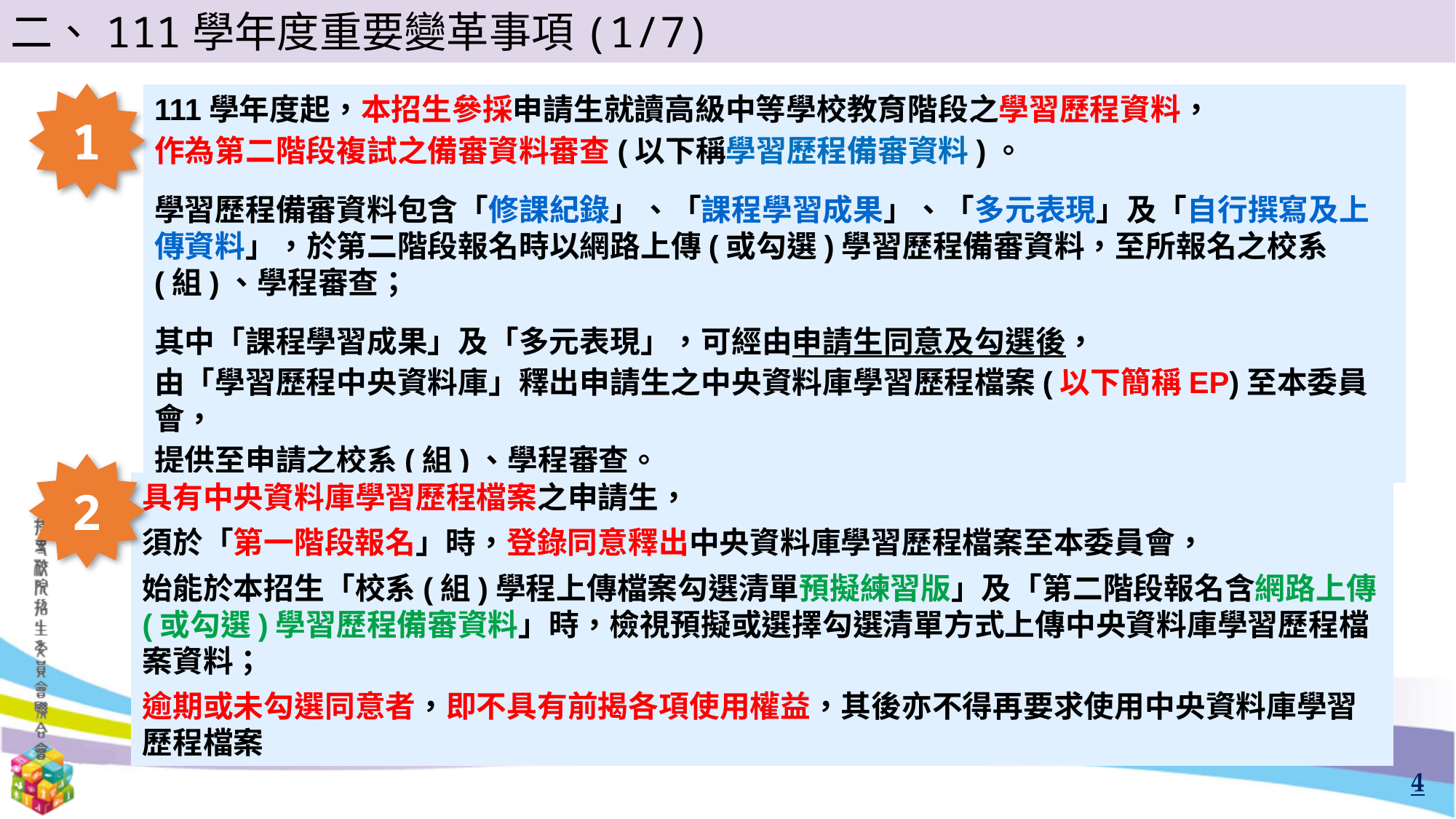

二、111學年度重要變革事項(1/7)
1
111學年度起，本招生參採申請生就讀高級中等學校教育階段之學習歷程資料，
作為第二階段複試之備審資料審查(以下稱學習歷程備審資料)。
學習歷程備審資料包含「修課紀錄」、「課程學習成果」、「多元表現」及「自行撰寫及上傳資料」，於第二階段報名時以網路上傳(或勾選)學習歷程備審資料，至所報名之校系(組)、學程審查；
其中「課程學習成果」及「多元表現」，可經由申請生同意及勾選後，
由「學習歷程中央資料庫」釋出申請生之中央資料庫學習歷程檔案(以下簡稱EP)至本委員會，
提供至申請之校系(組)、學程審查。
2
具有中央資料庫學習歷程檔案之申請生，
須於「第一階段報名」時，登錄同意釋出中央資料庫學習歷程檔案至本委員會，
始能於本招生「校系(組)學程上傳檔案勾選清單預擬練習版」及「第二階段報名含網路上傳(或勾選)學習歷程備審資料」時，檢視預擬或選擇勾選清單方式上傳中央資料庫學習歷程檔案資料；
逾期或未勾選同意者，即不具有前揭各項使用權益，其後亦不得再要求使用中央資料庫學習歷程檔案
4